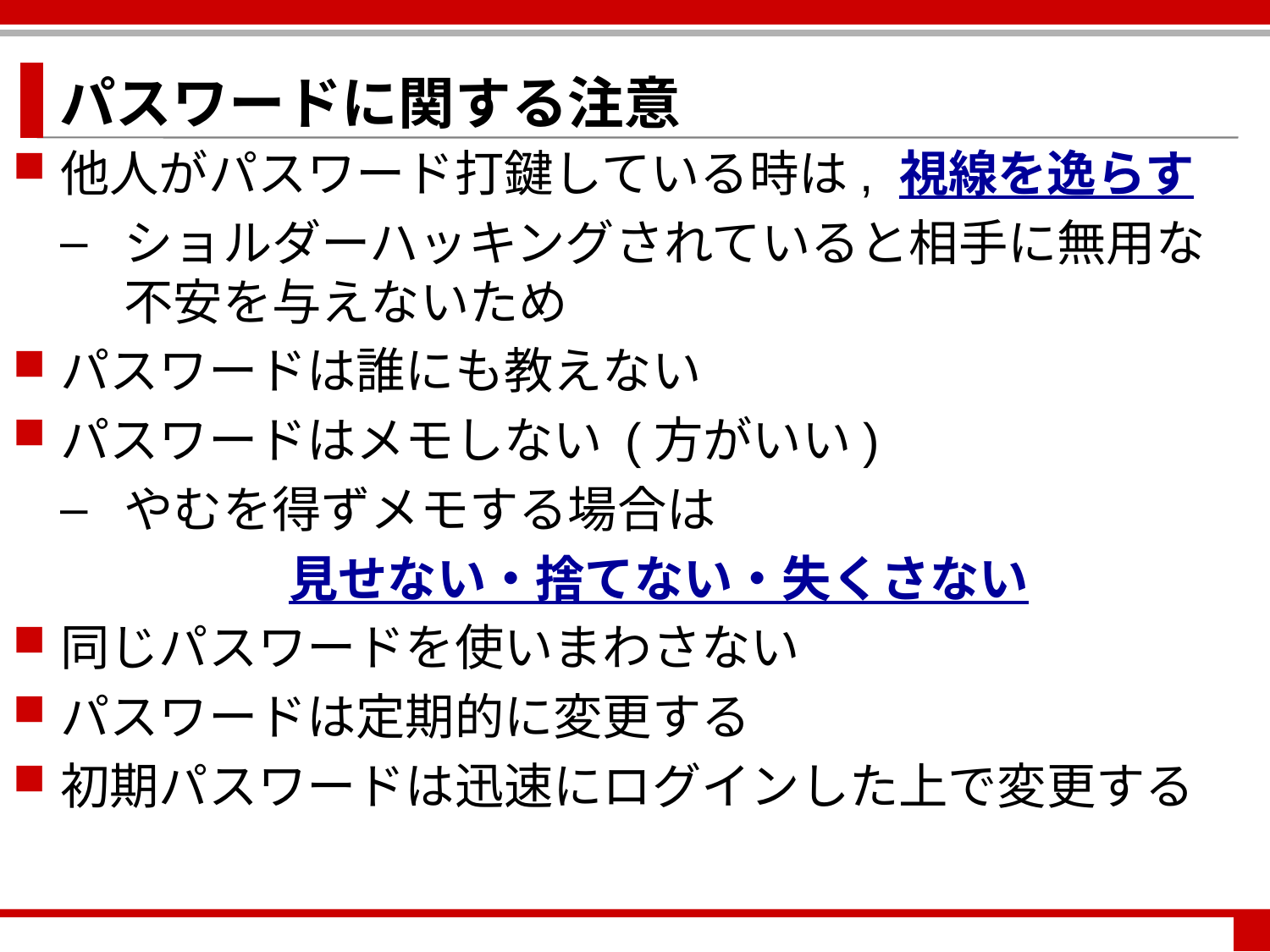

パスワードに関する注意
他人がパスワード打鍵している時は, 視線を逸らす
ショルダーハッキングされていると相手に無用な　不安を与えないため
パスワードは誰にも教えない
パスワードはメモしない (方がいい)
やむを得ずメモする場合は
見せない・捨てない・失くさない
同じパスワードを使いまわさない
パスワードは定期的に変更する
初期パスワードは迅速にログインした上で変更する